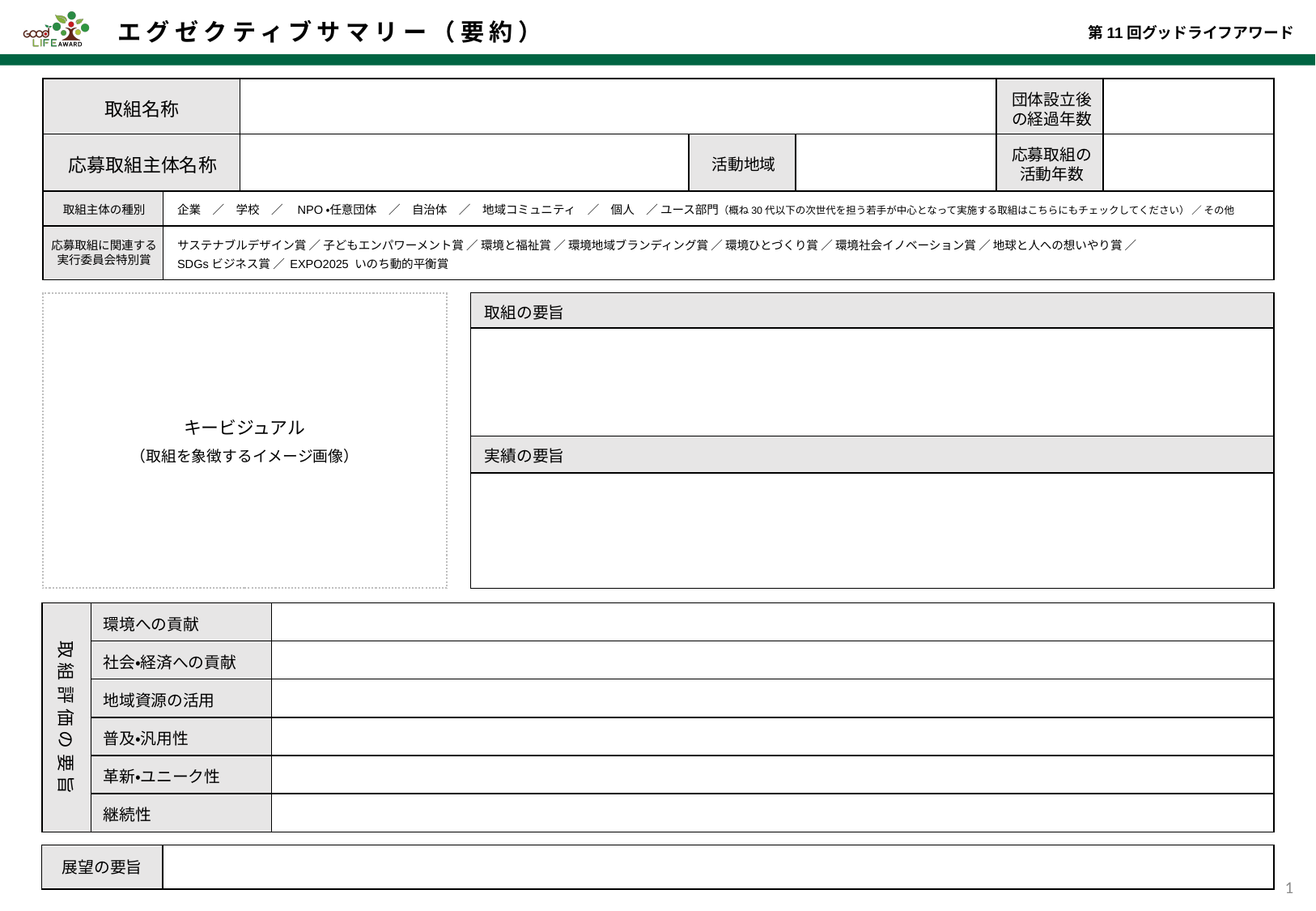

取組名称

団体設立後の経過年数

応募取組主体名称

活動地域

応募取組の活動年数

取組主体の種別
企業　／　学校　／　NPO・任意団体　／　自治体　／　地域コミュニティ　／　個人　／ ユース部門（概ね30代以下の次世代を担う若手が中心となって実施する取組はこちらにもチェックしてください） ／ その他
応募取組に関連する
実行委員会特別賞
サステナブルデザイン賞 ／ 子どもエンパワーメント賞 ／ 環境と福祉賞 ／ 環境地域ブランディング賞 ／ 環境ひとづくり賞 ／ 環境社会イノベーション賞 ／ 地球と人への想いやり賞 ／
SDGsビジネス賞 ／ EXPO2025 いのち動的平衡賞
取組の要旨
キービジュアル
（取組を象徴するイメージ画像）

実績の要旨

環境への貢献

取組評価の要旨
社会・経済への貢献

地域資源の活用

普及・汎用性

革新・ユニーク性

継続性

展望の要旨